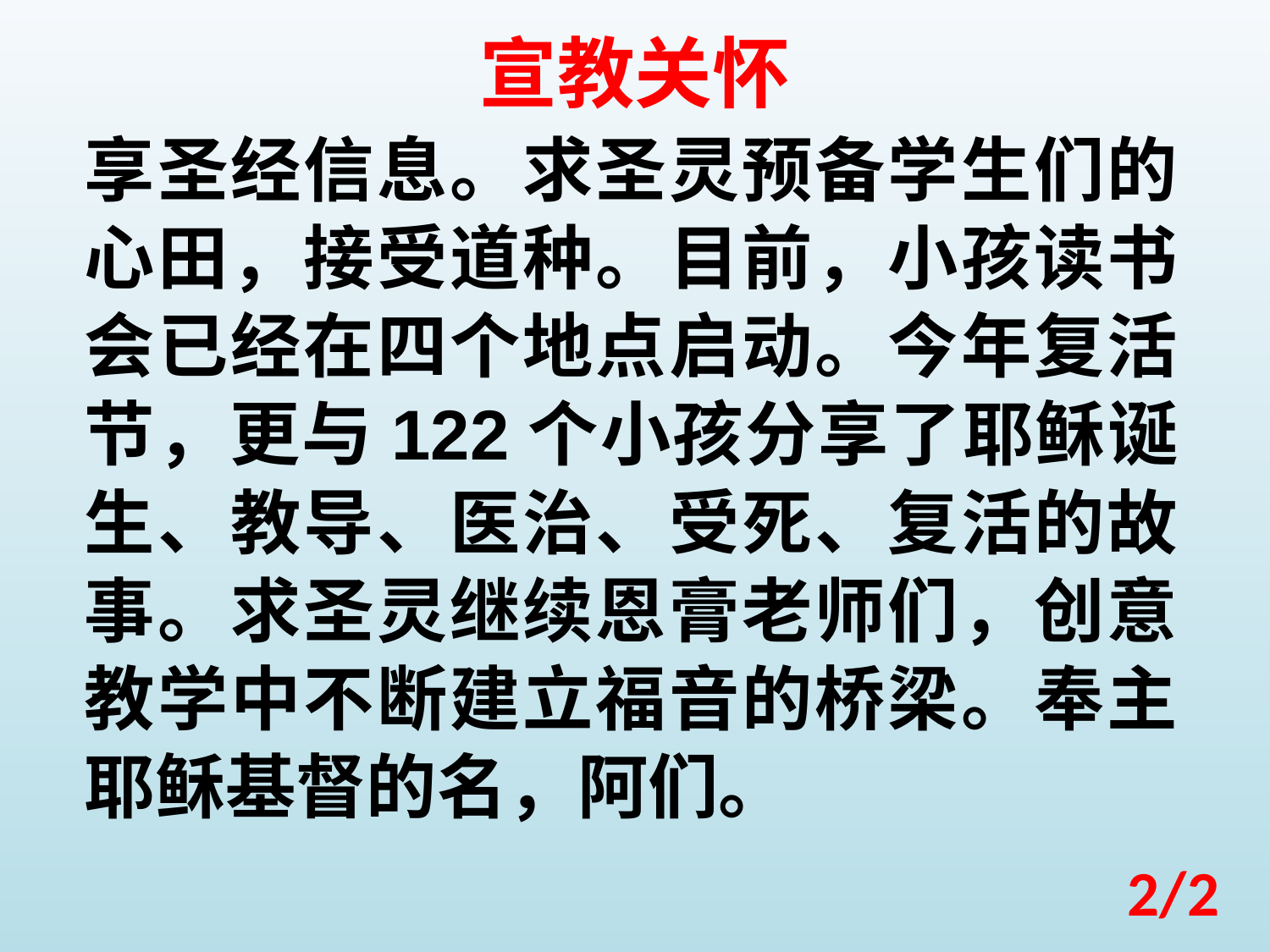

宣教关怀
享圣经信息。求圣灵预备学生们的心田，接受道种。目前，小孩读书会已经在四个地点启动。今年复活节，更与122个小孩分享了耶稣诞生、教导、医治、受死、复活的故事。求圣灵继续恩膏老师们，创意教学中不断建立福音的桥梁。奉主耶稣基督的名，阿们。
2/2